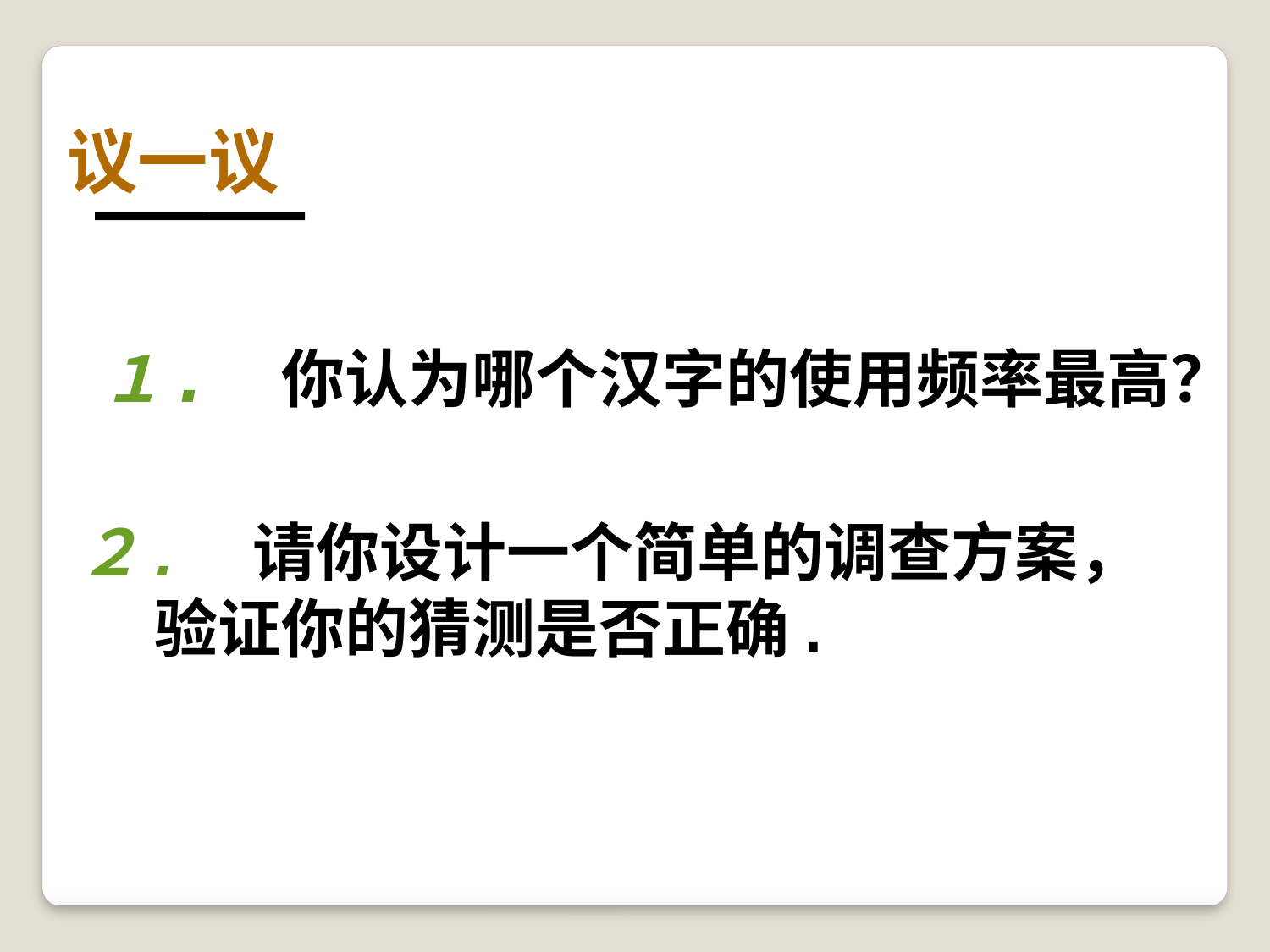

# 议一议

１.　你认为哪个汉字的使用频率最高？

２.　请你设计一个简单的调查方案，验证你的猜测是否正确.